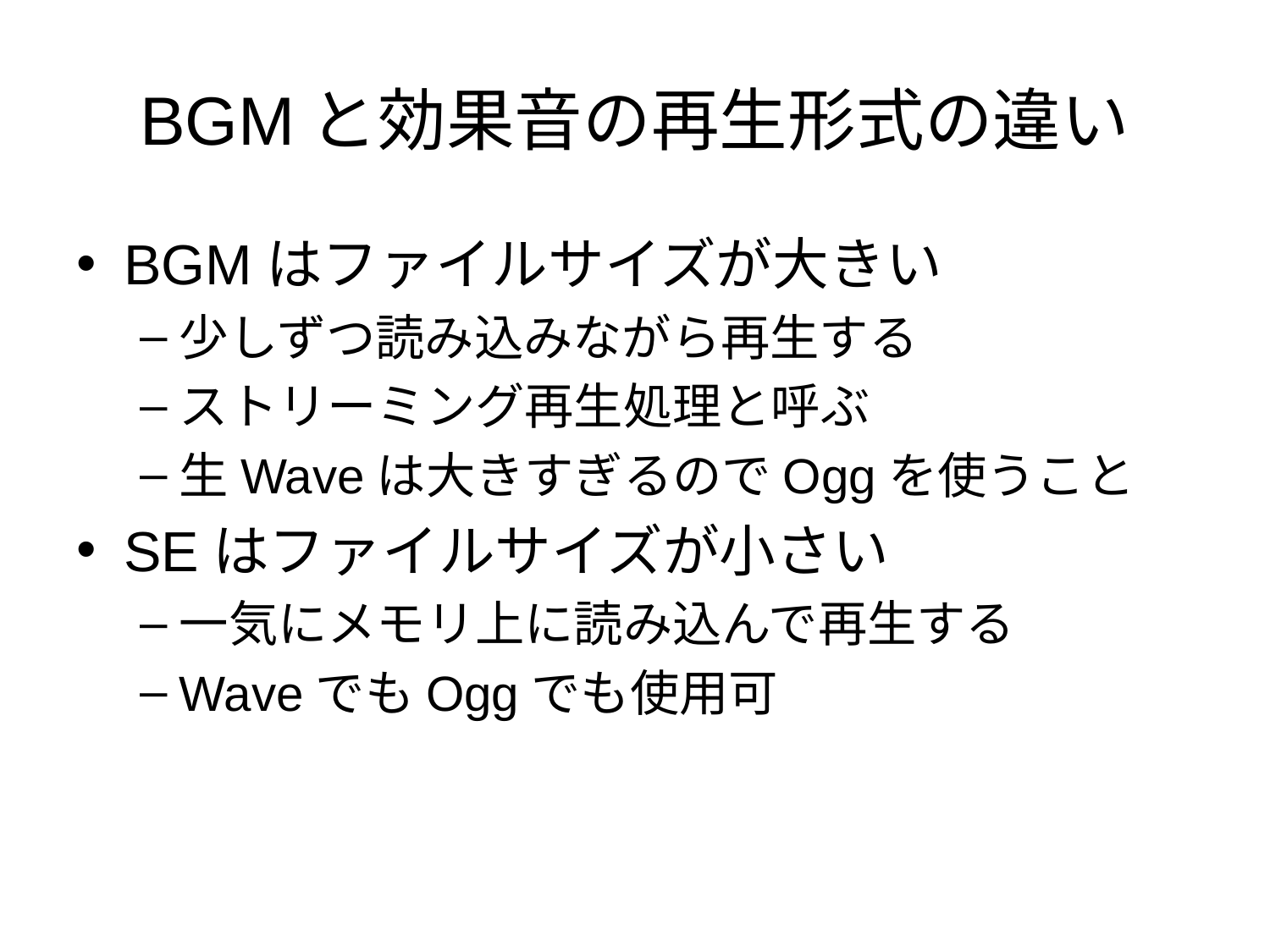

# BGMと効果音の再生形式の違い
BGMはファイルサイズが大きい
少しずつ読み込みながら再生する
ストリーミング再生処理と呼ぶ
生Waveは大きすぎるのでOggを使うこと
SEはファイルサイズが小さい
一気にメモリ上に読み込んで再生する
WaveでもOggでも使用可